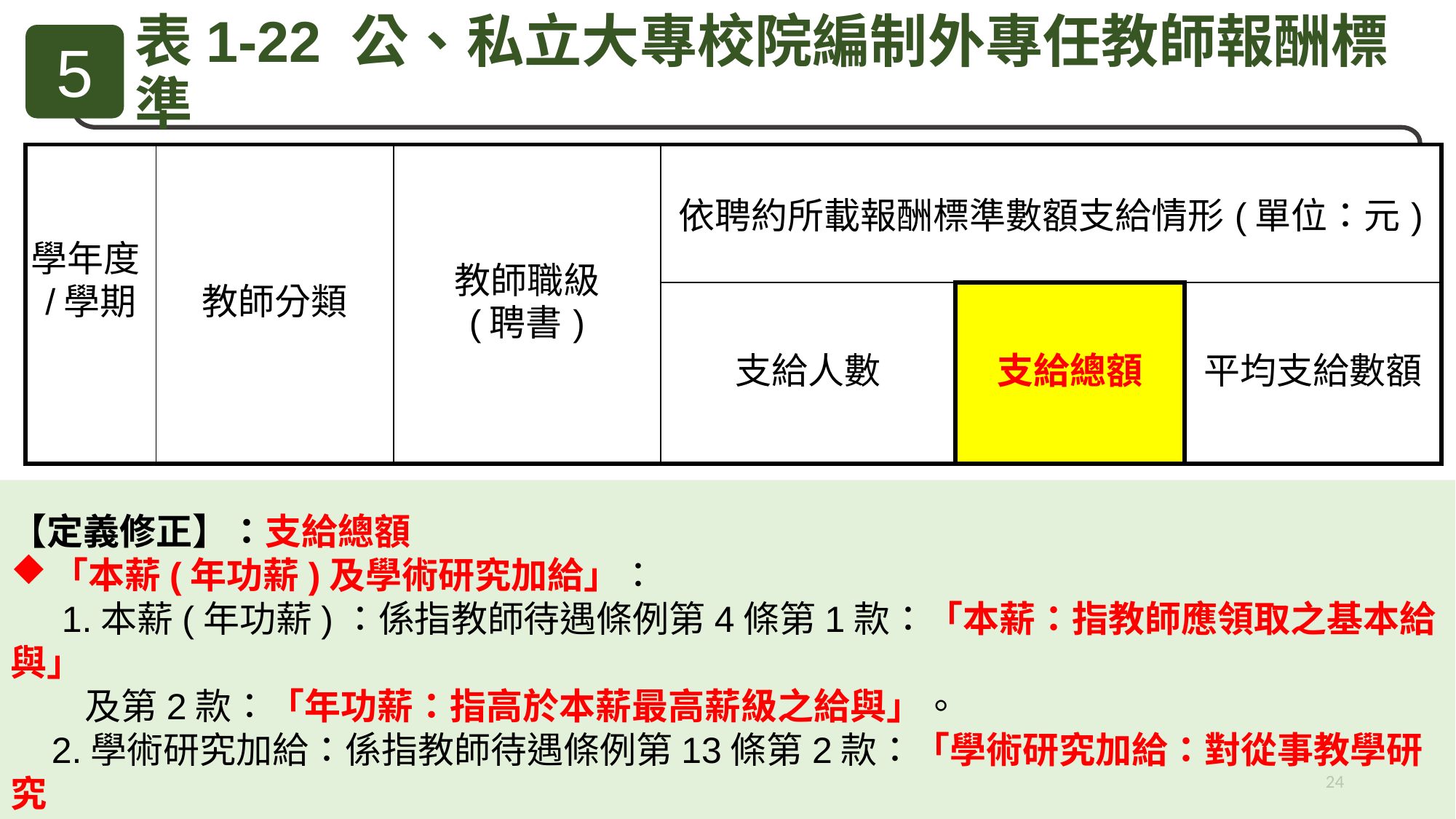

5

表1-22 公、私立大專校院編制外專任教師報酬標準

| 學年度/學期 | 教師分類 | 教師職級 (聘書) | 依聘約所載報酬標準數額支給情形(單位：元) |  |  |
| --- | --- | --- | --- | --- | --- |
|  |  |  | 支給人數 | 支給總額 | 平均支給數額 |

【定義修正】：支給總額
「本薪(年功薪)及學術研究加給」：
     1.本薪(年功薪)：係指教師待遇條例第4條第1款：「本薪：指教師應領取之基本給與」
        及第2款：「年功薪：指高於本薪最高薪級之給與」。
    2.學術研究加給：係指教師待遇條例第13條第2款：「學術研究加給：對從事教學研究
       或學術研究者加給之」 。
    【註：108年3月因應「教育部人事處」需求修改定義】

24